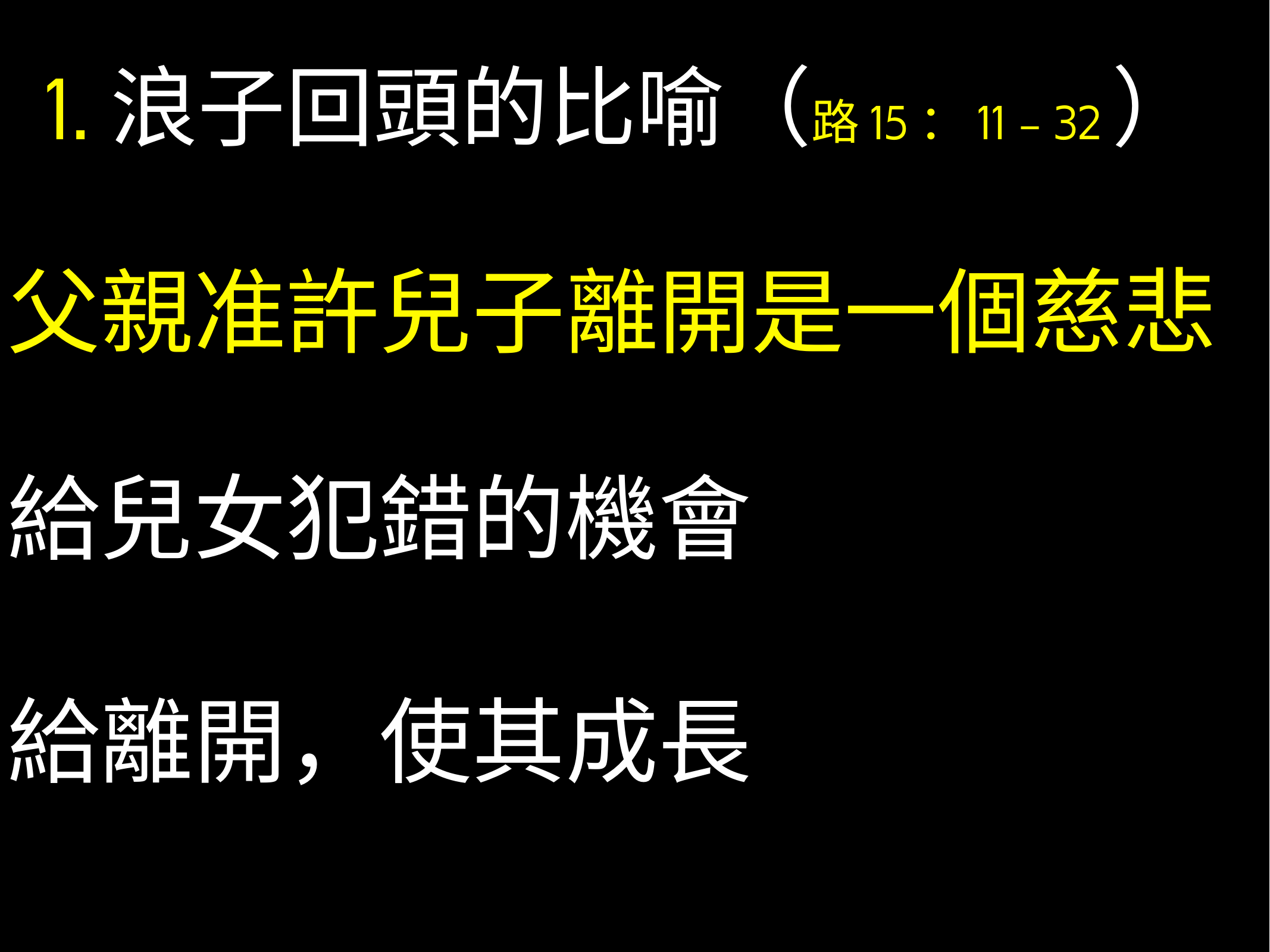

1.浪子回頭的比喻（路15：11﹣32）

父親准許兒子離開是一個慈悲

給兒女犯錯的機會

給離開，使其成長